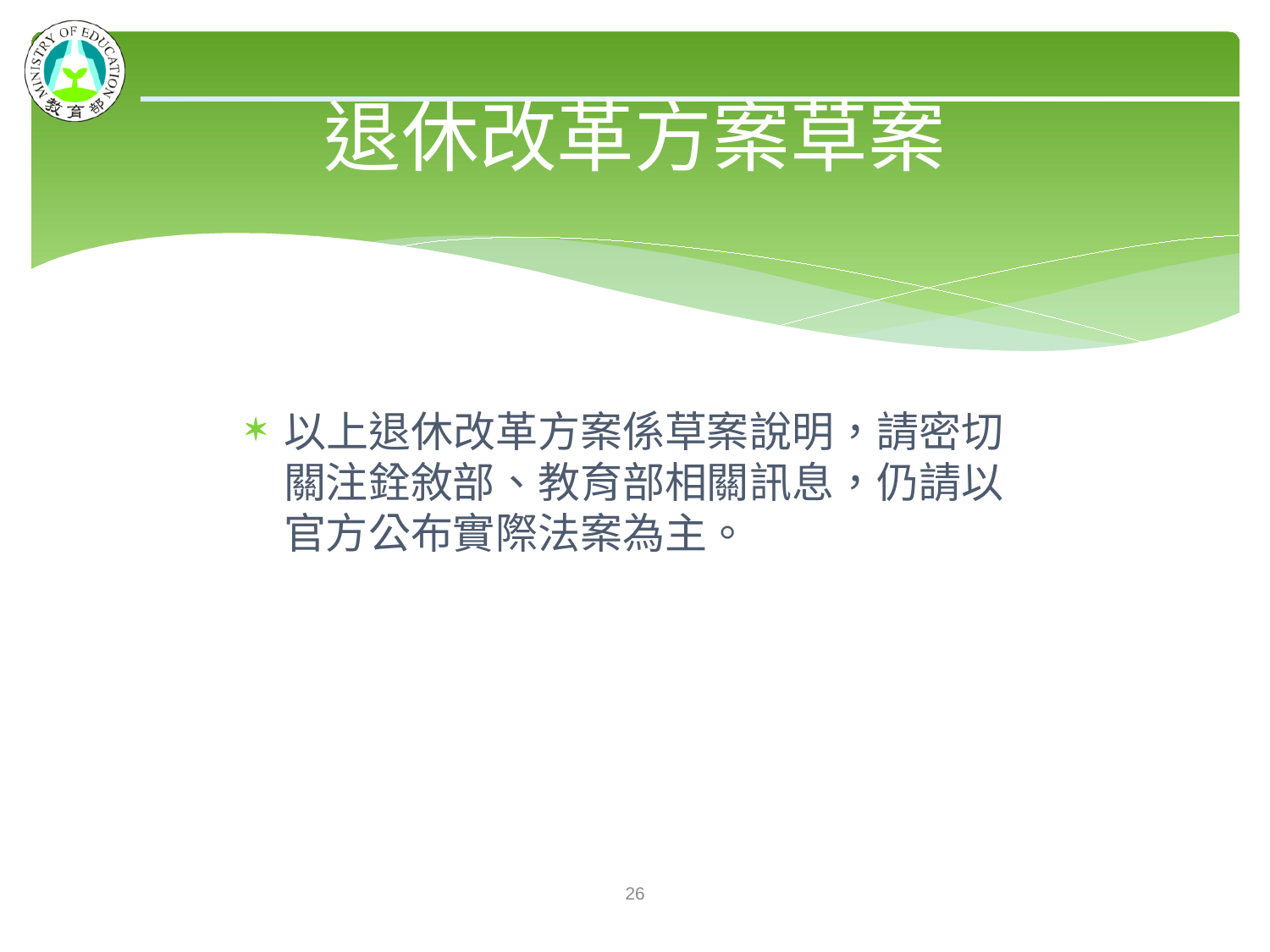

# 退休改革方案草案

以上退休改革方案係草案說明，請密切關注銓敘部、教育部相關訊息，仍請以官方公布實際法案為主。
26